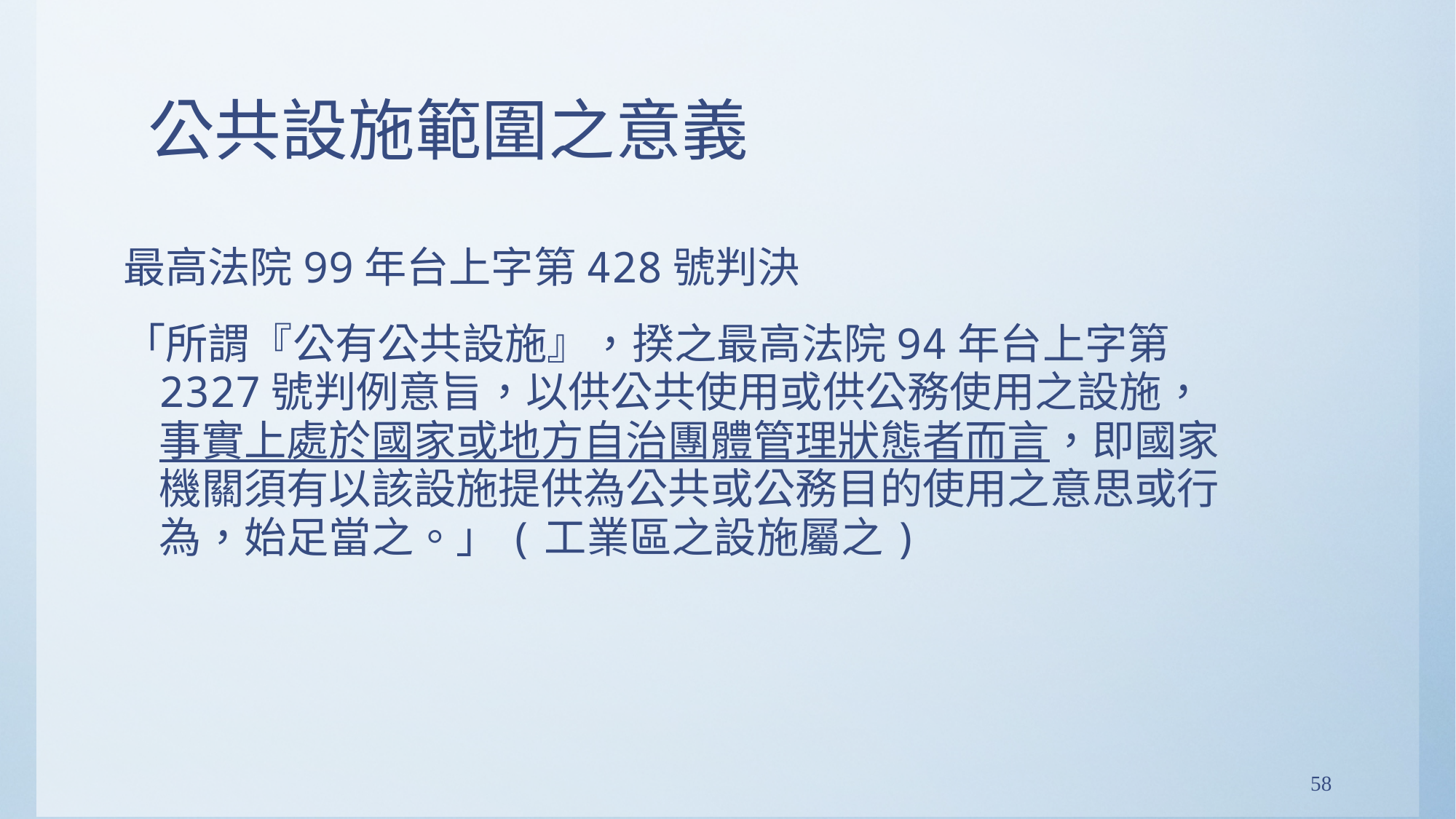

# 公共設施範圍之意義
最高法院99年台上字第428號判決
「所謂『公有公共設施』，揆之最高法院94年台上字第2327號判例意旨，以供公共使用或供公務使用之設施， 事實上處於國家或地方自治團體管理狀態者而言，即國家機關須有以該設施提供為公共或公務目的使用之意思或行為，始足當之。」(工業區之設施屬之)

58